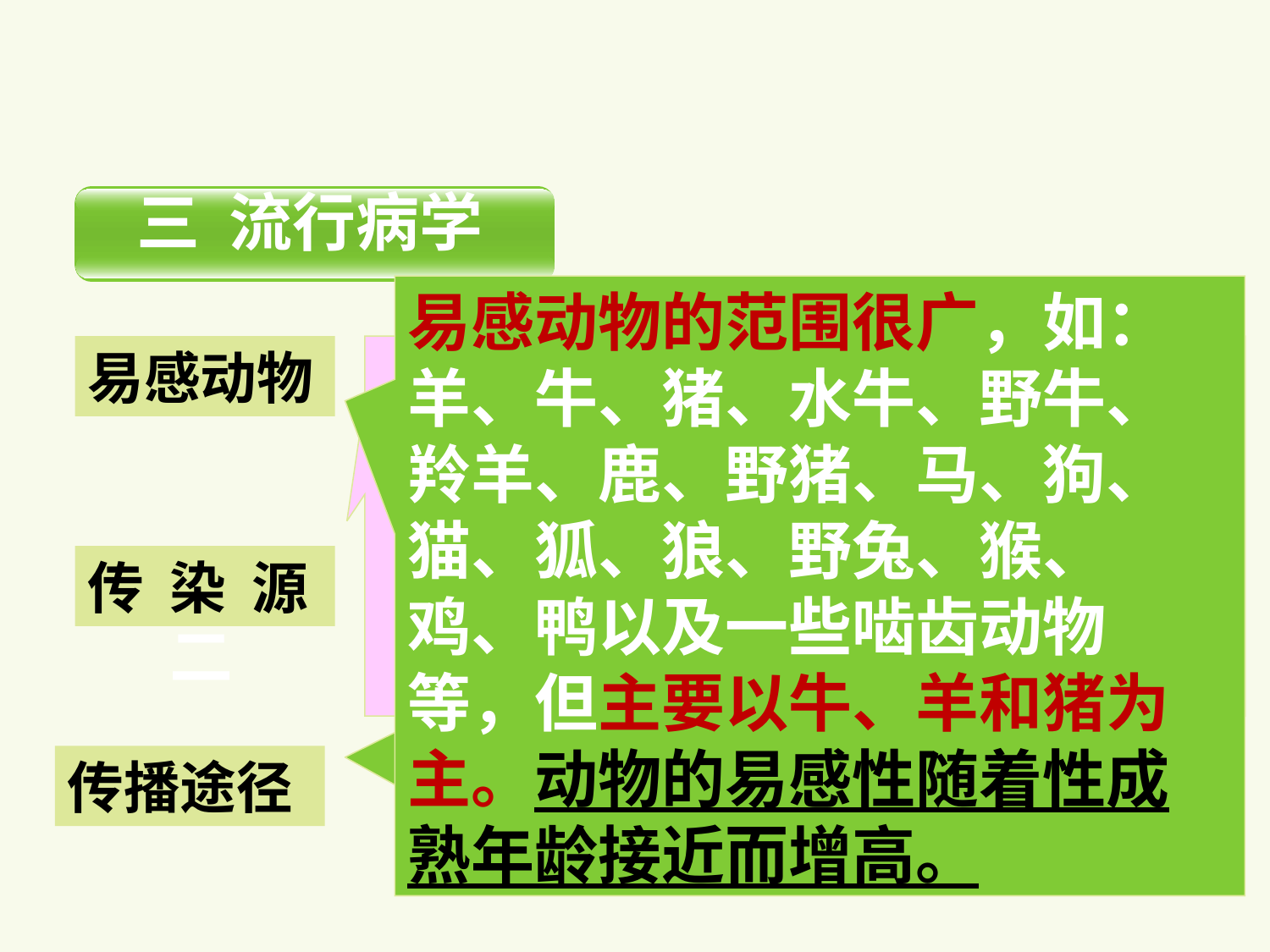

三  流行病学

易感动物的范围很广，如：羊、牛、猪、水牛、野牛、羚羊、鹿、野猪、马、狗、猫、狐、狼、野兔、猴、鸡、鸭以及一些啮齿动物等，但主要以牛、羊和猪为主。动物的易感性随着性成熟年龄接近而增高。
易感动物
病畜和带菌动物(包括野生动物)。
受感染的妊娠母畜最危险 。
更加重要的是感染公猪的睾丸及阴囊中也有布氏杆菌存在。
传  染  源
    主要是通过污染的饲料与饮水经消化道感染，也可经生殖道或皮肤感染。
二
传播途径